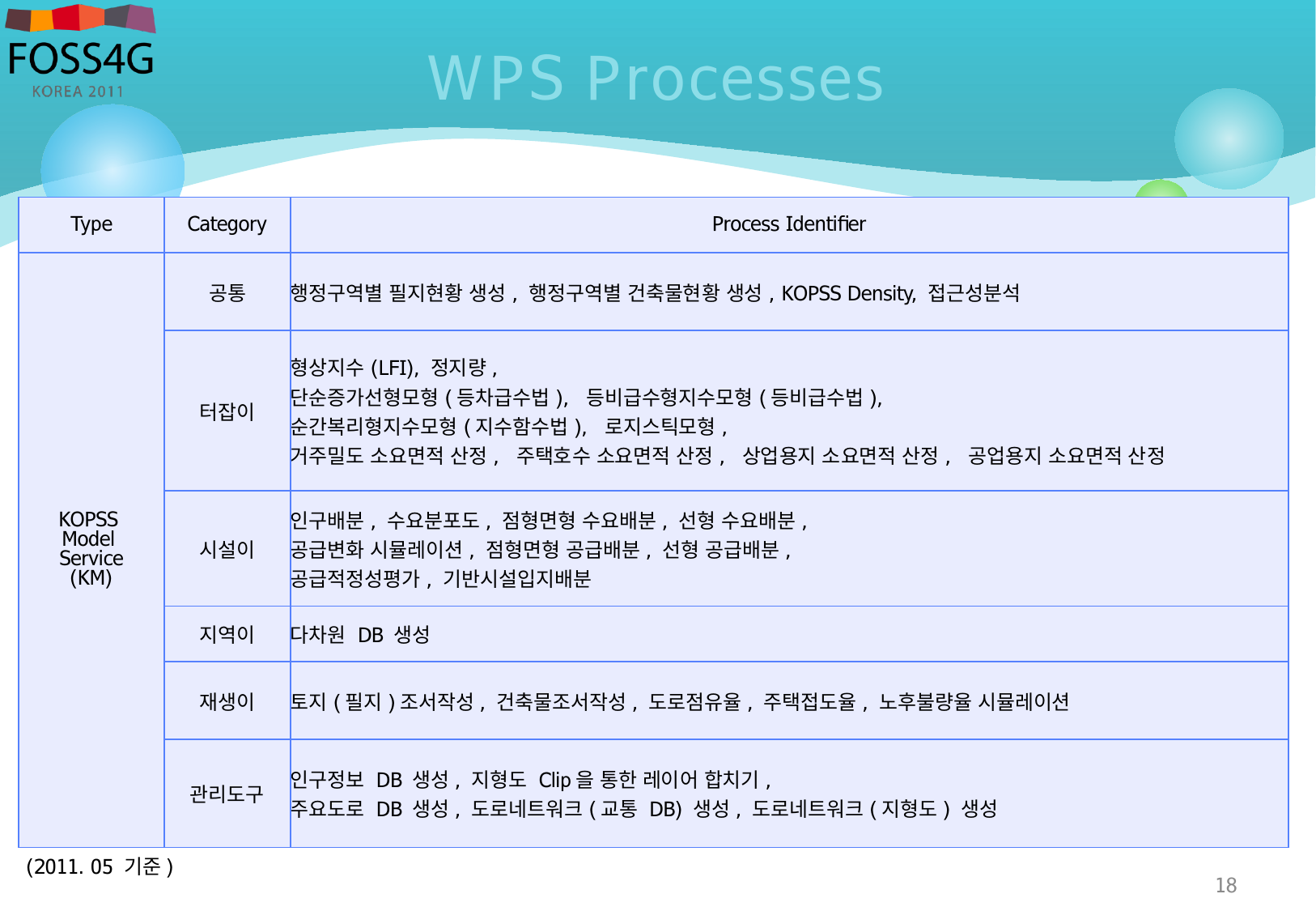

# WPS Processes
| Type | Category | Process Identifier |
| --- | --- | --- |
| KOPSS Model Service (KM) | 공통 | 행정구역별 필지현황 생성, 행정구역별 건축물현황 생성, KOPSS Density, 접근성분석 |
|  | 터잡이 | 형상지수(LFI), 정지량,  단순증가선형모형(등차급수법),  등비급수형지수모형(등비급수법),  순간복리형지수모형(지수함수법),  로지스틱모형,  거주밀도 소요면적 산정,  주택호수 소요면적 산정,  상업용지 소요면적 산정,  공업용지 소요면적 산정 |
|  | 시설이 | 인구배분, 수요분포도, 점형면형 수요배분, 선형 수요배분, 공급변화 시뮬레이션, 점형면형 공급배분, 선형 공급배분, 공급적정성평가, 기반시설입지배분 |
|  | 지역이 | 다차원 DB 생성 |
|  | 재생이 | 토지(필지)조서작성, 건축물조서작성, 도로점유율, 주택접도율, 노후불량율 시뮬레이션 |
|  | 관리도구 | 인구정보 DB 생성, 지형도 Clip을 통한 레이어 합치기, 주요도로 DB 생성, 도로네트워크(교통 DB) 생성, 도로네트워크(지형도) 생성 |
(2011. 05 기준)
18